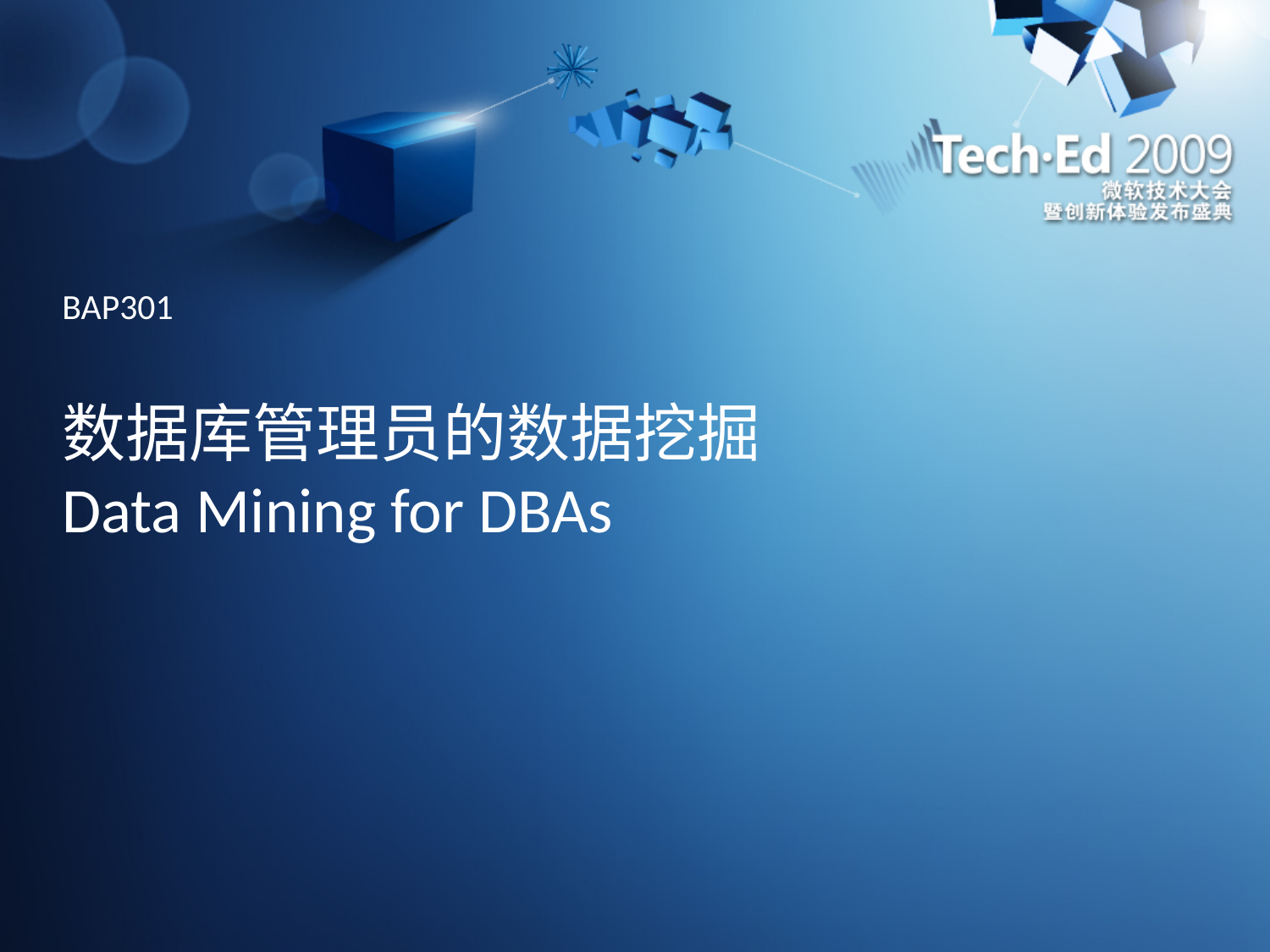

BAP301
# 数据库管理员的数据挖掘 Data Mining for DBAs